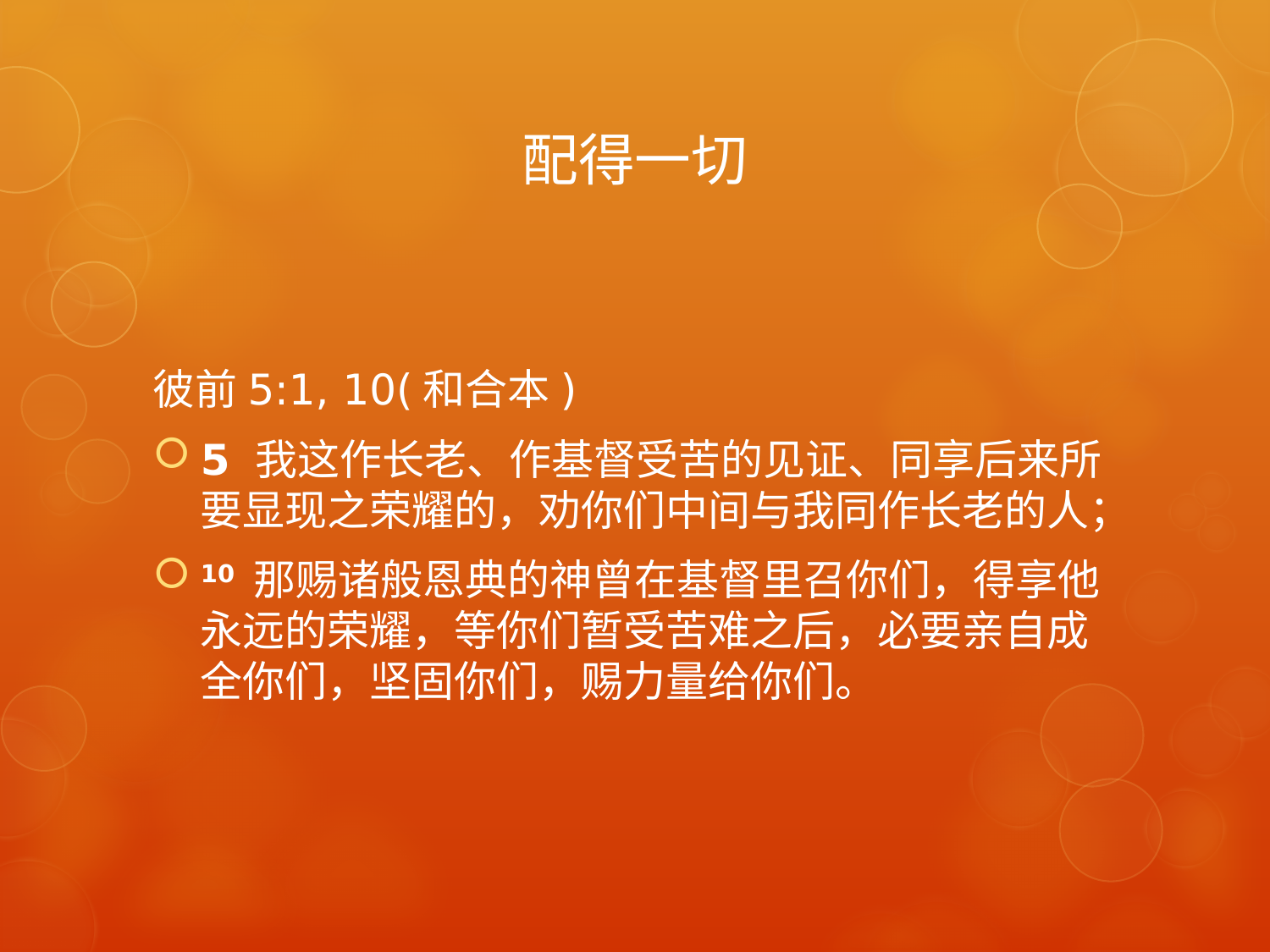

# 配得一切
彼前5:1, 10(和合本)
5 我这作长老、作基督受苦的见证、同享后来所要显现之荣耀的，劝你们中间与我同作长老的人；
10 那赐诸般恩典的神曾在基督里召你们，得享他永远的荣耀，等你们暂受苦难之后，必要亲自成全你们，坚固你们，赐力量给你们。